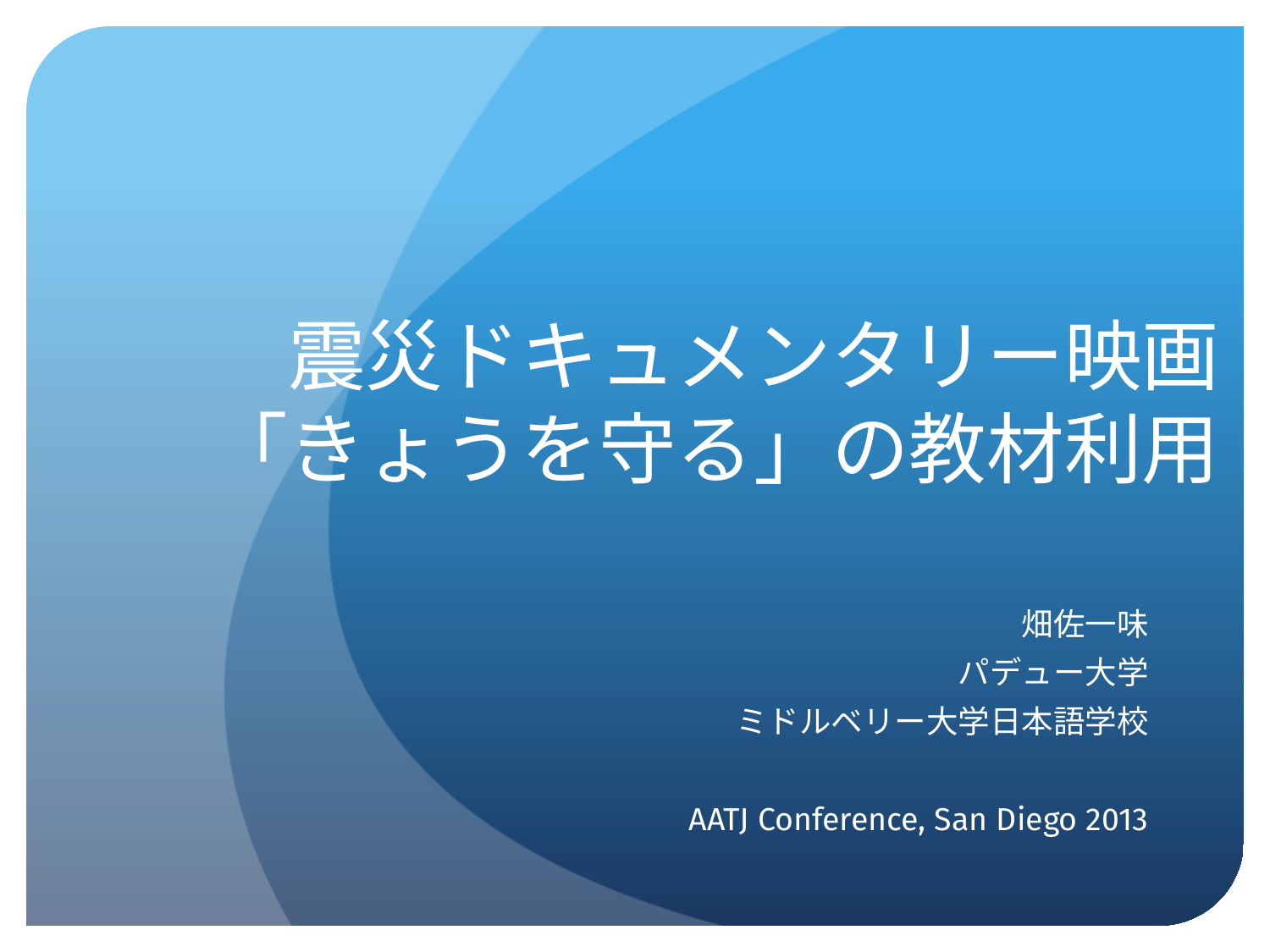

# 震災ドキュメンタリー映画 「きょうを守る」の教材利用
畑佐一味
パデュー大学
ミドルベリー大学日本語学校

AATJ Conference, San Diego 2013